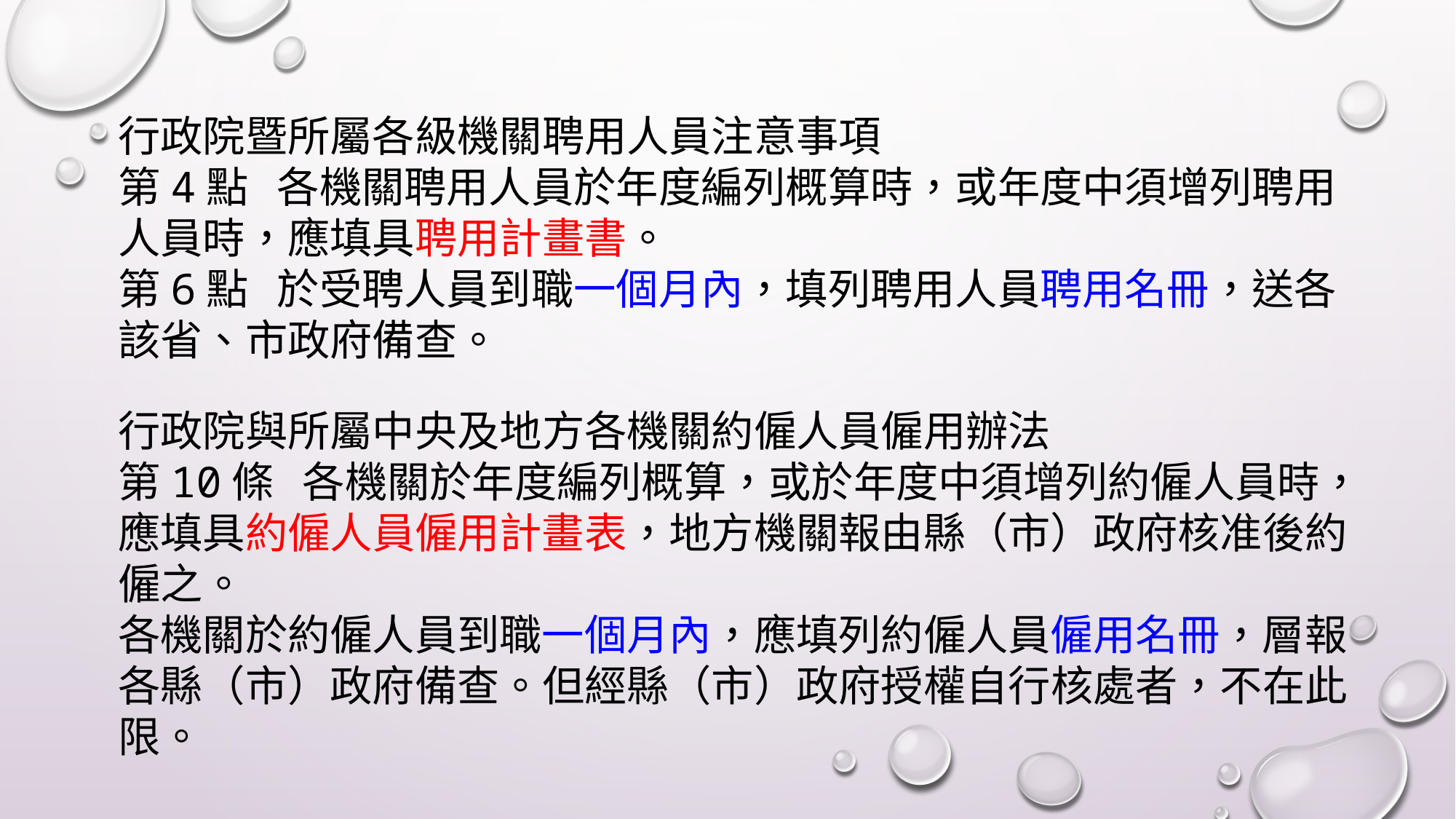

行政院暨所屬各級機關聘用人員注意事項
第4點   各機關聘用人員於年度編列概算時，或年度中須增列聘用人員時，應填具聘用計畫書。
第6點   於受聘人員到職一個月內，填列聘用人員聘用名冊，送各該省、市政府備查。
行政院與所屬中央及地方各機關約僱人員僱用辦法
第10條   各機關於年度編列概算，或於年度中須增列約僱人員時，應填具約僱人員僱用計畫表，地方機關報由縣（市）政府核准後約僱之。
各機關於約僱人員到職一個月內，應填列約僱人員僱用名冊，層報各縣（市）政府備查。但經縣（市）政府授權自行核處者，不在此限。